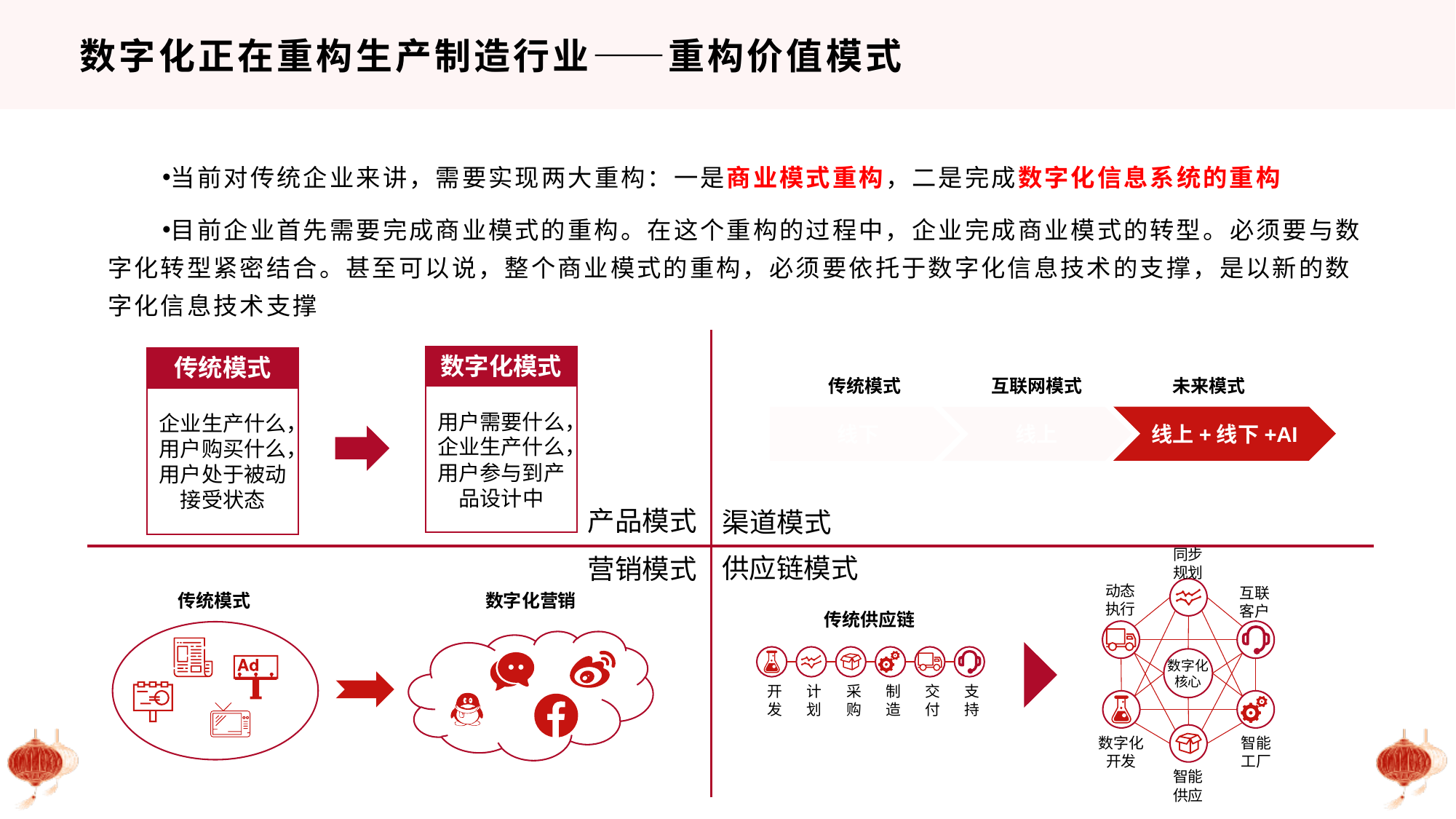

# 数字化正在重构生产制造行业——重构价值模式
当前对传统企业来讲，需要实现两大重构：一是商业模式重构，二是完成数字化信息系统的重构
目前企业首先需要完成商业模式的重构。在这个重构的过程中，企业完成商业模式的转型。必须要与数字化转型紧密结合。甚至可以说，整个商业模式的重构，必须要依托于数字化信息技术的支撑，是以新的数字化信息技术支撑
数字化模式
传统模式
互联网模式
未来模式
传统模式
用户需要什么，企业生产什么，用户参与到产品设计中
企业生产什么，用户购买什么，用户处于被动接受状态
线上+线下+AI
线下
线上

产品模式
渠道模式
同步规划
动态执行
互联客户

数字化
核心

数字化开发
智能工厂
智能供应
供应链模式
营销模式
数字化营销
传统模式
传统供应链

开发
计划
采购
制造
交付
支持